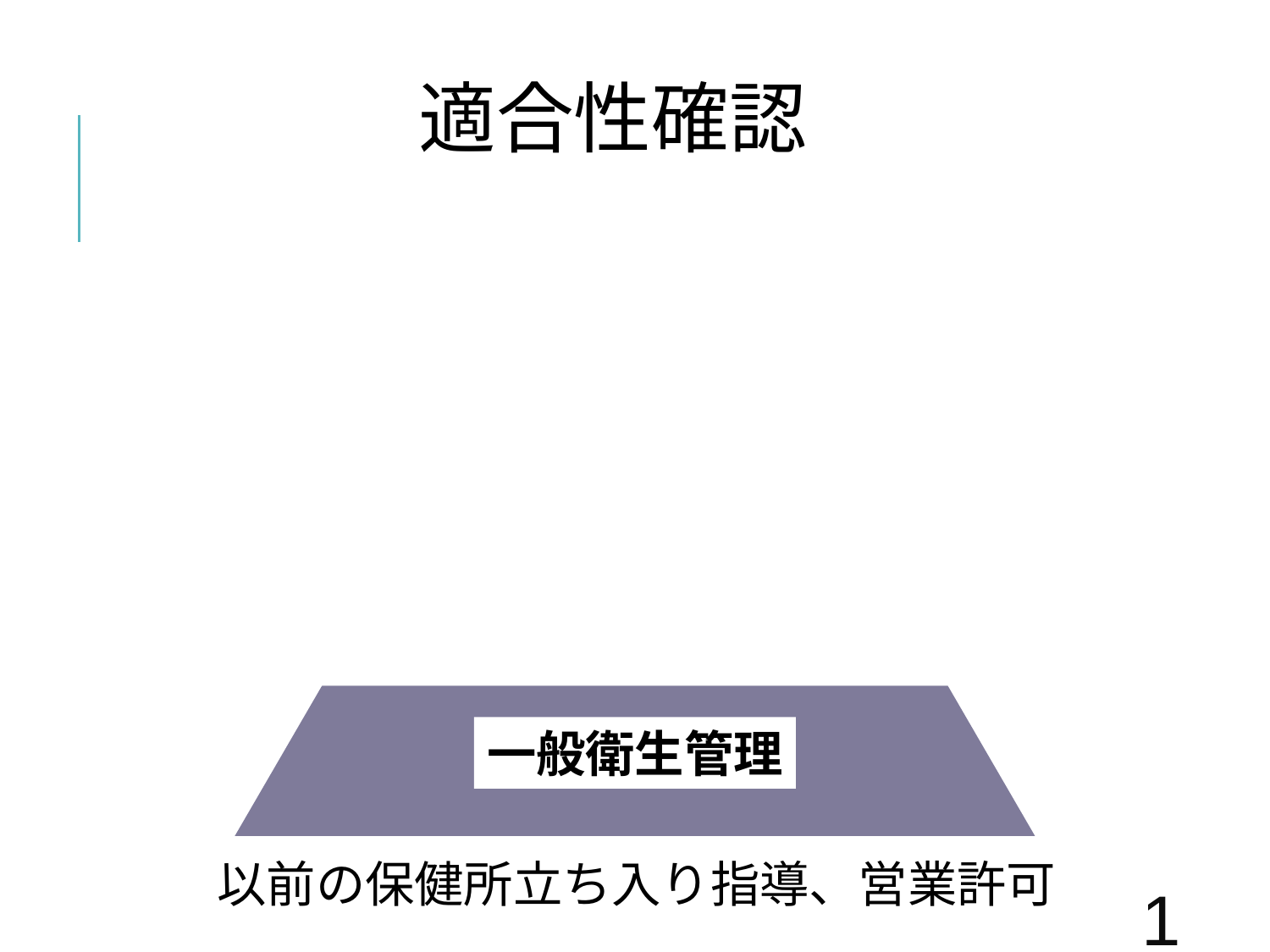

適合性確認

各規格「売り」の部分
PDCA
マネジメントシステム
HACCP
一般衛生管理
以前の保健所立ち入り指導、営業許可
129